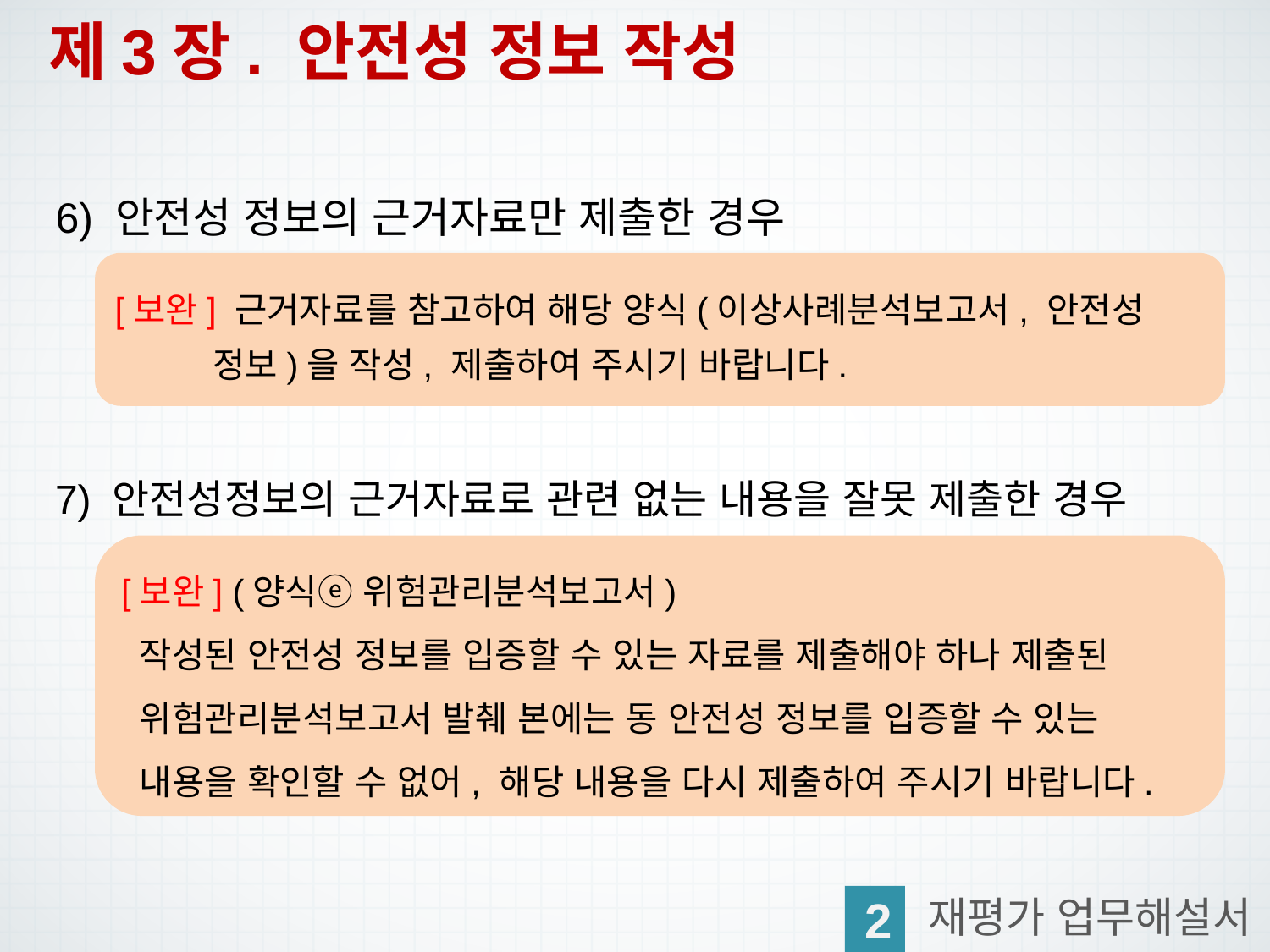

제3장. 안전성 정보 작성
6) 안전성 정보의 근거자료만 제출한 경우
[보완] 근거자료를 참고하여 해당 양식(이상사례분석보고서, 안전성
         정보)을 작성, 제출하여 주시기 바랍니다.
7) 안전성정보의 근거자료로 관련 없는 내용을 잘못 제출한 경우
[보완] (양식ⓔ 위험관리분석보고서)
 작성된 안전성 정보를 입증할 수 있는 자료를 제출해야 하나 제출된
 위험관리분석보고서 발췌 본에는 동 안전성 정보를 입증할 수 있는
 내용을 확인할 수 없어, 해당 내용을 다시 제출하여 주시기 바랍니다.
2
재평가 업무해설서